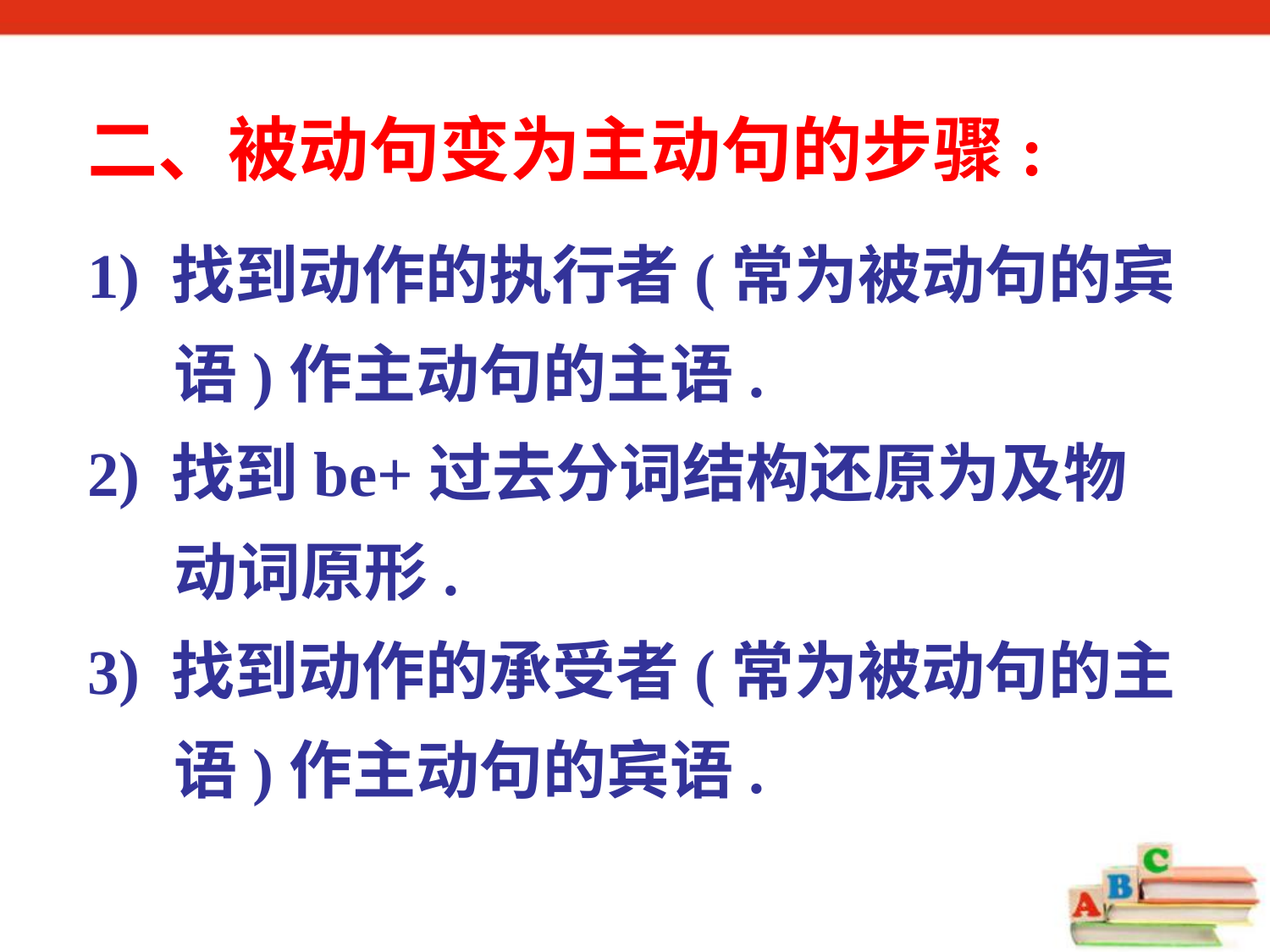

二、被动句变为主动句的步骤:
1) 找到动作的执行者(常为被动句的宾语)作主动句的主语.
2) 找到be+过去分词结构还原为及物动词原形.
3) 找到动作的承受者(常为被动句的主语)作主动句的宾语.